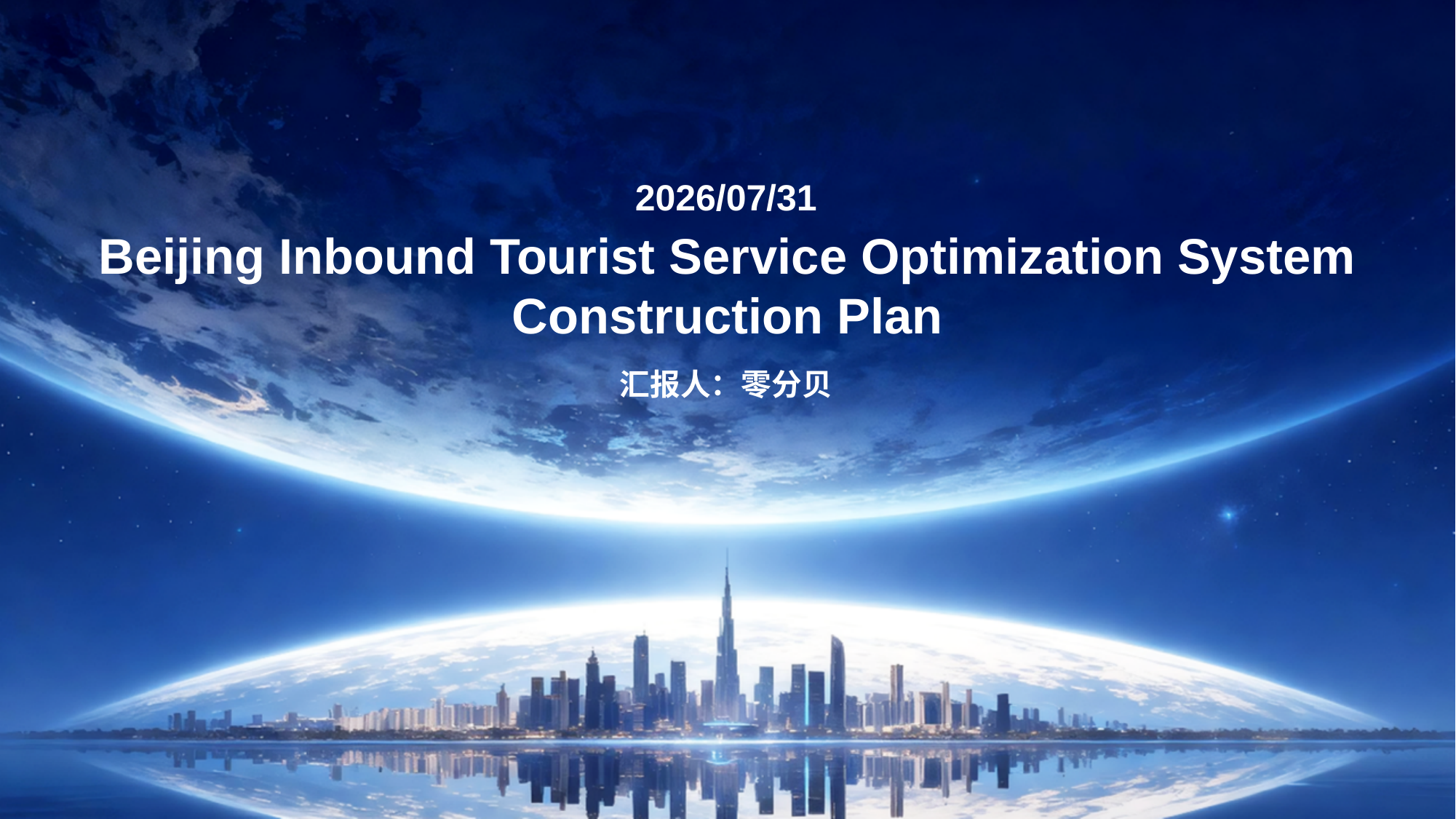

2026/07/31
Beijing Inbound Tourist Service Optimization System Construction Plan
汇报人：零分贝